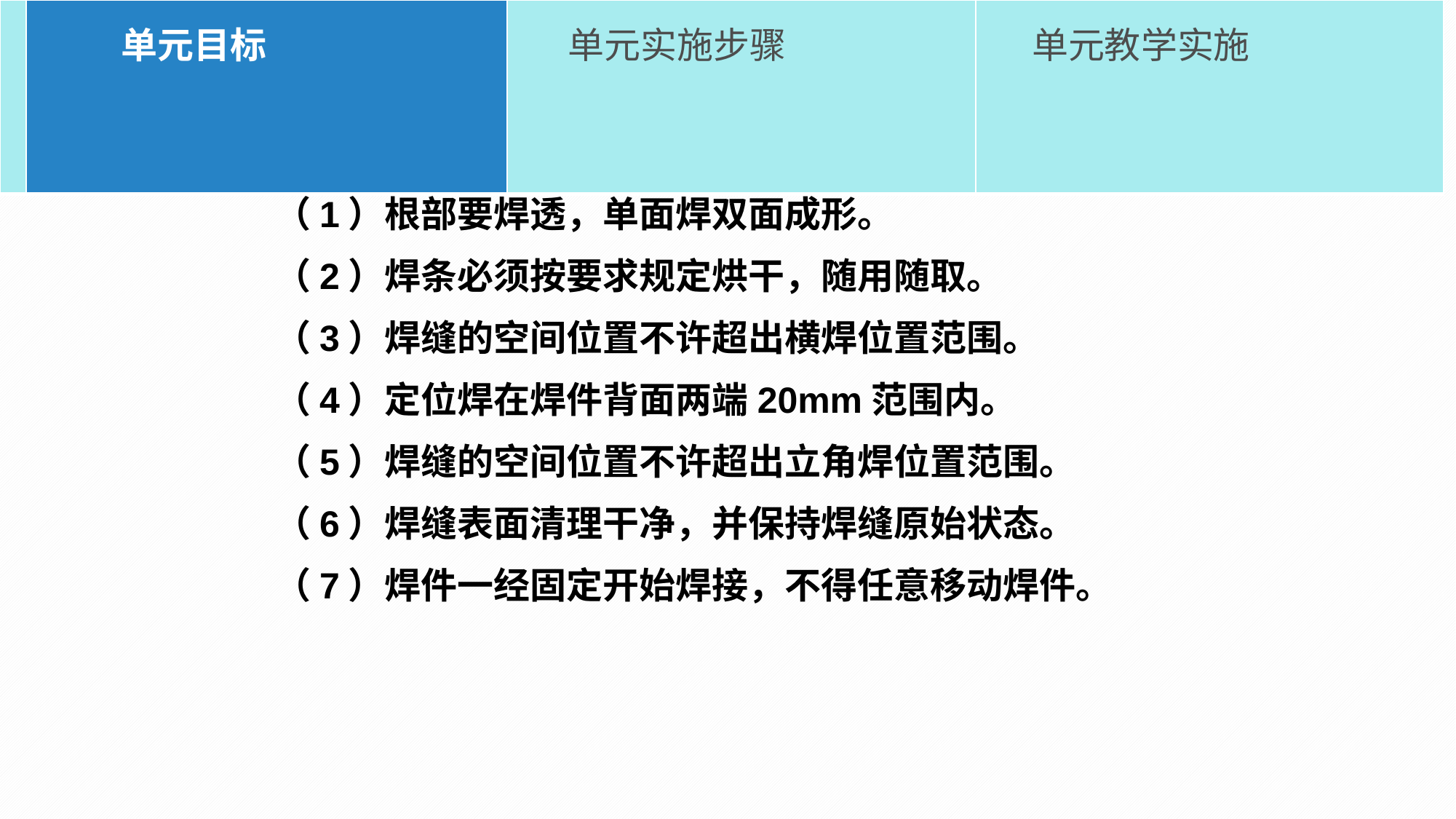

|  | 单元目标 | 单元实施步骤 | 单元教学实施 |
| --- | --- | --- | --- |
技术分析
（1）根部要焊透，单面焊双面成形。
（2）焊条必须按要求规定烘干，随用随取。
（3）焊缝的空间位置不许超出横焊位置范围。
（4）定位焊在焊件背面两端20mm范围内。
（5）焊缝的空间位置不许超出立角焊位置范围。
（6）焊缝表面清理干净，并保持焊缝原始状态。
（7）焊件一经固定开始焊接，不得任意移动焊件。